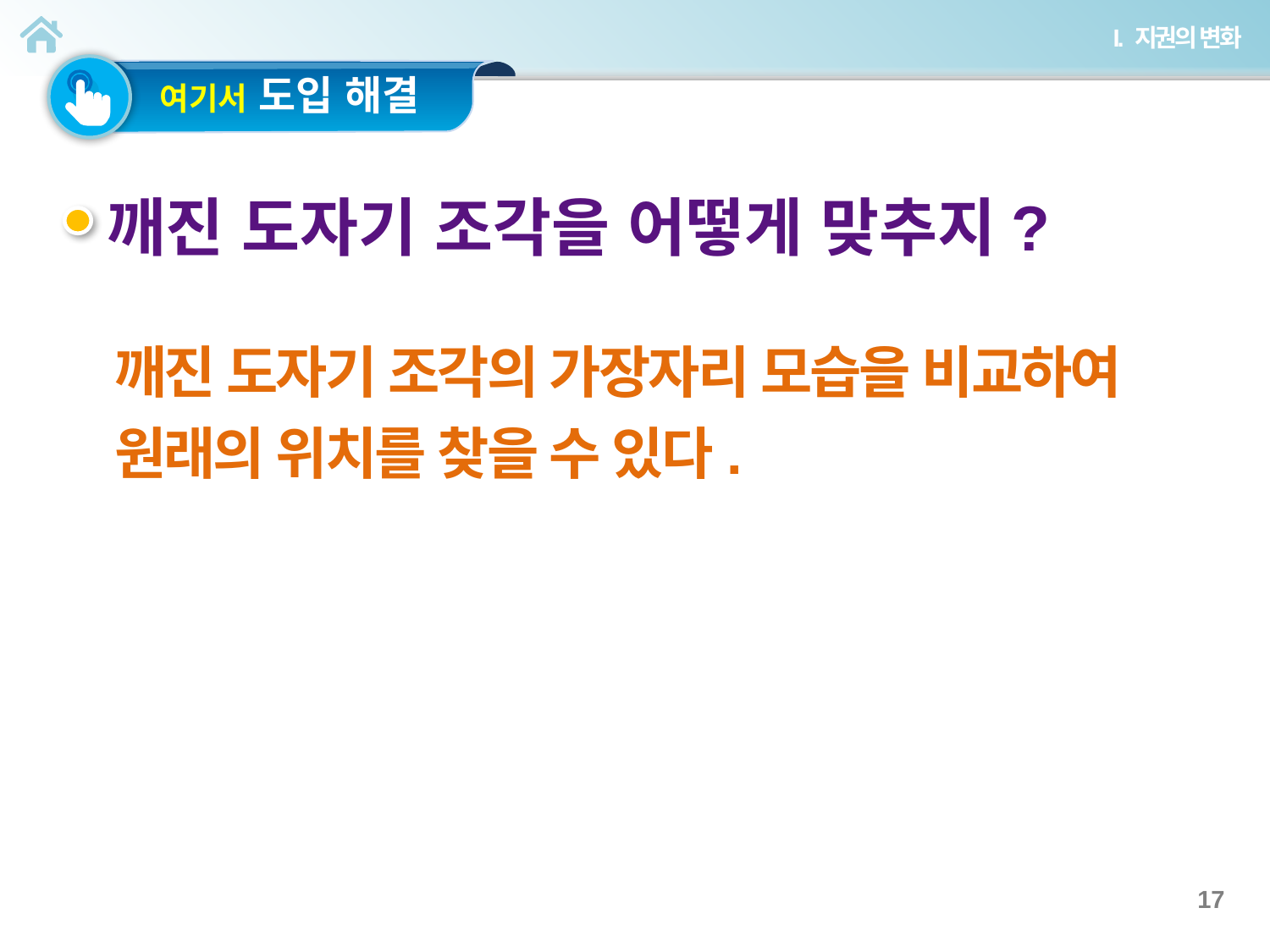

깨진 도자기 조각을 어떻게 맞추지?

깨진 도자기 조각의 가장자리 모습을 비교하여 원래의 위치를 찾을 수 있다.
17